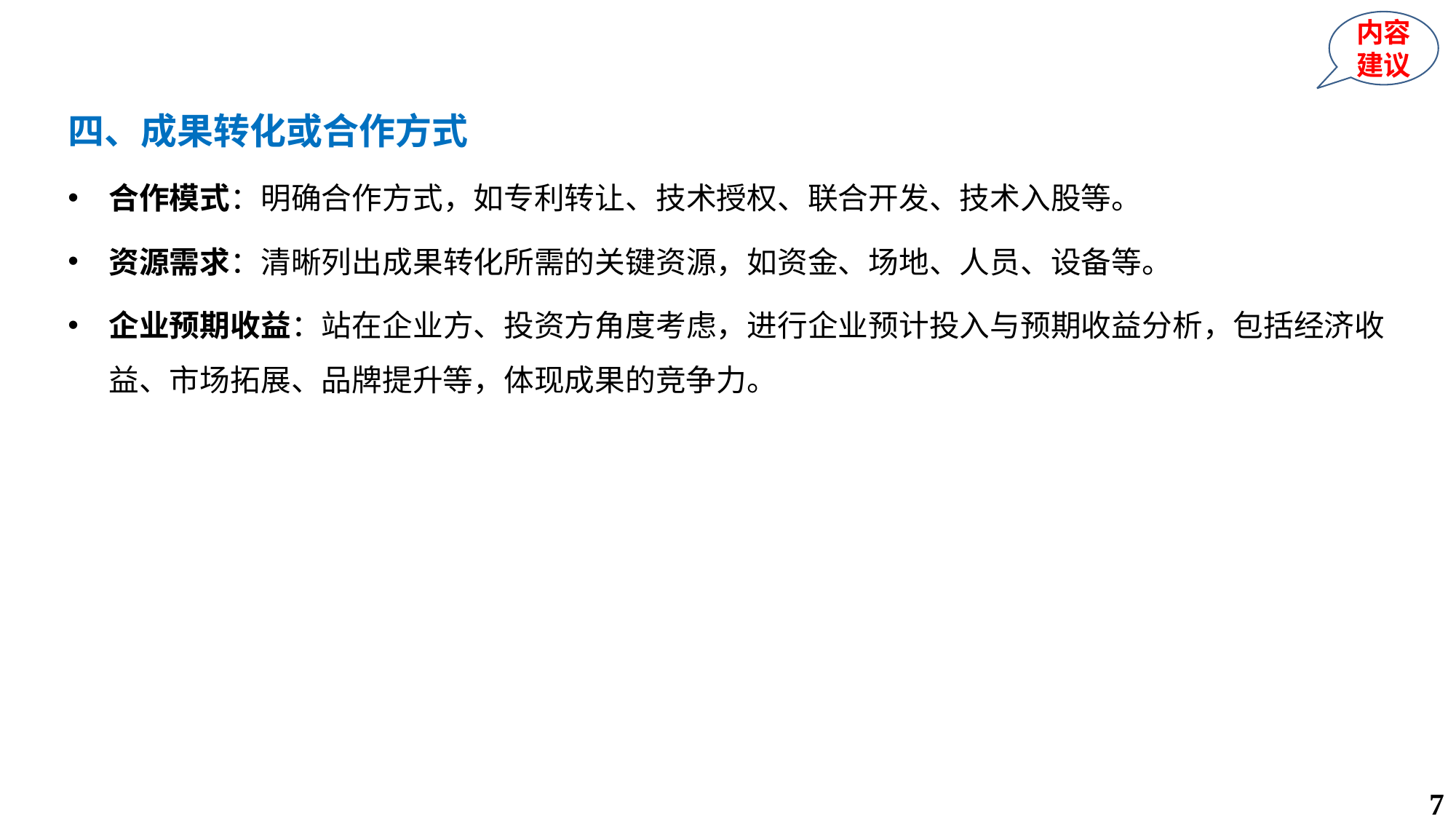

内容建议
四、成果转化或合作方式
合作模式：明确合作方式，如专利转让、技术授权、联合开发、技术入股等。
资源需求：清晰列出成果转化所需的关键资源，如资金、场地、人员、设备等。
企业预期收益：站在企业方、投资方角度考虑，进行企业预计投入与预期收益分析，包括经济收益、市场拓展、品牌提升等，体现成果的竞争力。
7